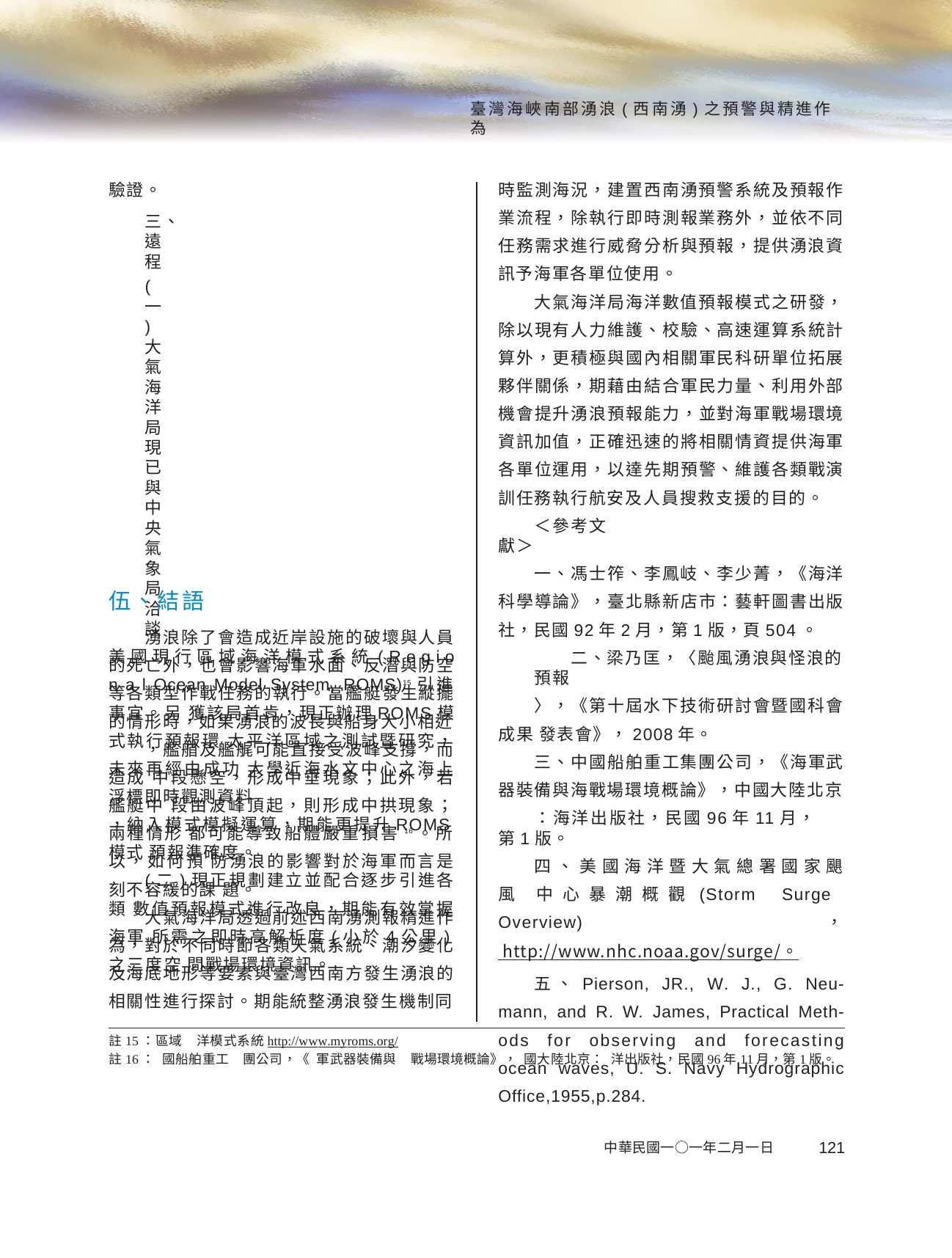

臺灣海峽南部湧浪(西南湧)之預警與精進作為
時監測海況，建置西南湧預警系統及預報作 業流程，除執行即時測報業務外，並依不同 任務需求進行威脅分析與預報，提供湧浪資 訊予海軍各單位使用。
大氣海洋局海洋數值預報模式之研發， 除以現有人力維護、校驗、高速運算系統計 算外，更積極與國內相關軍民科研單位拓展 夥伴關係，期藉由結合軍民力量、利用外部 機會提升湧浪預報能力，並對海軍戰場環境 資訊加值，正確迅速的將相關情資提供海軍 各單位運用，以達先期預警、維護各類戰演 訓任務執行航安及人員搜救支援的目的。

＜參考文獻＞
一、馮士筰、李鳳岐、李少菁，《海洋 科學導論》，臺北縣新店市：藝軒圖書出版 社，民國92年2月，第1版，頁504。

二、梁乃匡，〈颱風湧浪與怪浪的預報
〉，《第十屆水下技術研討會暨國科會成果 發表會》，2008年。
三、中國船舶重工集團公司，《海軍武 器裝備與海戰場環境概論》，中國大陸北京

：海洋出版社，民國96年11月，第1版。
四 、 美 國 海 洋 暨 大 氣 總 署 國 家 颶 風 中心暴潮概觀(Storm  Surge  Overview)， http://www.nhc.noaa.gov/surge/。
五、Pierson, JR., W. J., G. Neu- mann, and R. W. James, Practical Meth- ods  for  observing  and  forecasting ocean waves, U. S. Navy Hydrographic Office,1955,p.284.
驗證。

三、遠程
(一)大氣海洋局現已與中央氣象局洽談
美 國 現 行 區 域 海 洋 模 式 系 統 ( R e g i o n a l Ocean Model System, ROMS)15引進事宜。另 獲該局首肯，現正辦理ROMS模式執行預報環 太平洋區域之測試暨研究，未來再經由成功 大學近海水文中心之海上浮標即時觀測資料
，納入模式模擬運算，期能更提升ROMS模式 預報準確度。
(二)現正規劃建立並配合逐步引進各類 數值預報模式進行改良，期能有效掌握海軍 所需之即時高解析度(小於4公里)之三度空 間戰場環境資訊。

伍、結語
湧浪除了會造成近岸設施的破壞與人員 的死亡外，也會影響海軍水面、反潛與防空 等各類型作戰任務的執行。當艦艇發生縱擺 的情形時，如果湧浪的波長與船身大小相近
，艦艏及艦艉可能直接受波峰支撐，而造成 中段懸空，形成中垂現象；此外，若艦艇中 段由波峰頂起，則形成中拱現象；兩種情形 都可能導致船體嚴重損害16。所以，如何預 防湧浪的影響對於海軍而言是刻不容緩的課 題。
大氣海洋局透過前述西南湧測報精進作 為，對於不同時節各類天氣系統、潮汐變化 及海底地形等要素與臺灣西南方發生湧浪的 相關性進行探討。期能統整湧浪發生機制同

註15：區域    洋模式系統http://www.myroms.org/
註16：  國船舶重工    團公司，《  軍武器裝備與    戰場環境概論》，  國大陸北京：  洋出版社，民國96年11月，第1版。
中華民國一○一年二月一日	121